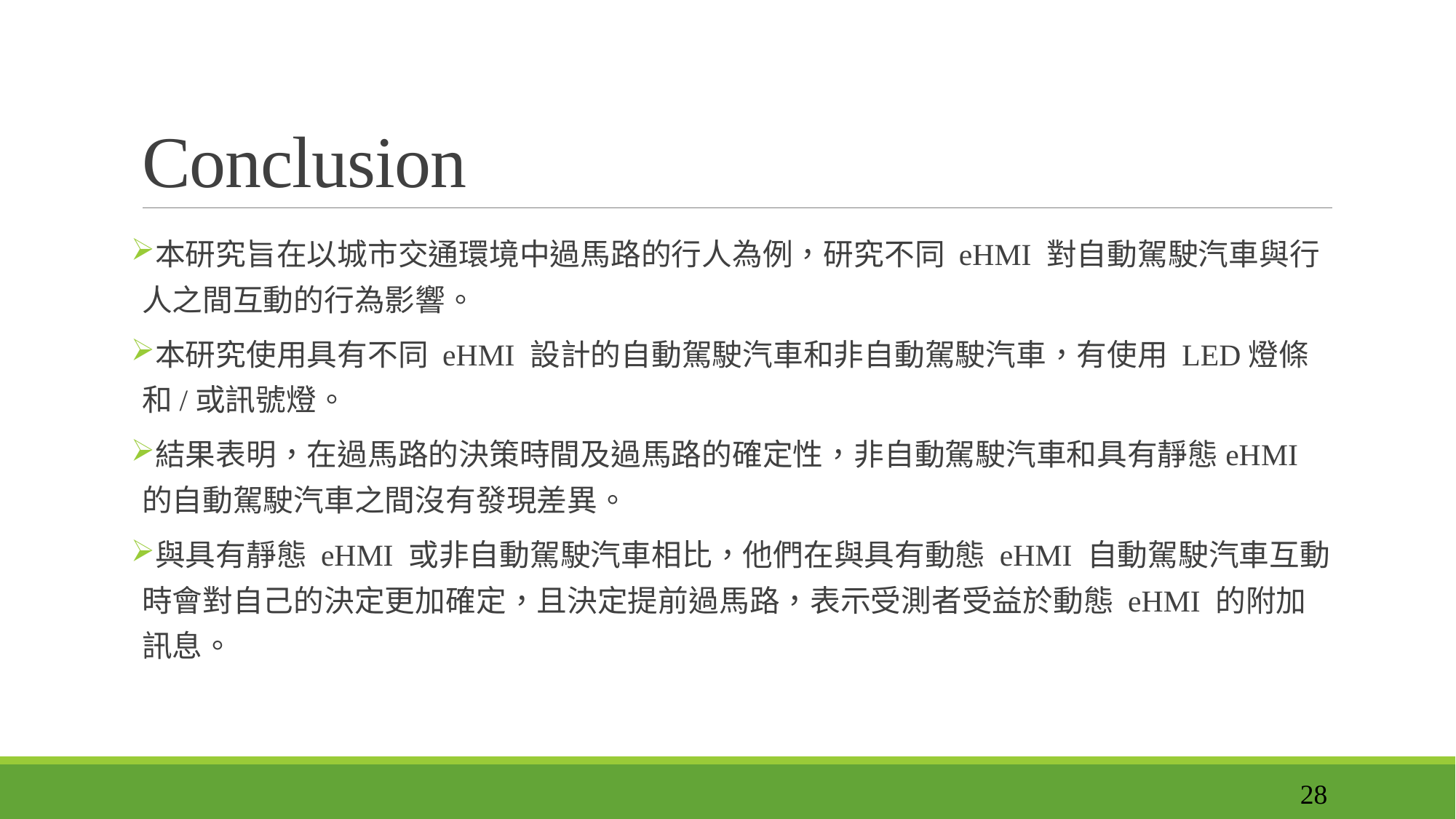

# Conclusion
本研究旨在以城市交通環境中過馬路的行人為例，研究不同 eHMI 對自動駕駛汽車與行人之間互動的行為影響。
本研究使用具有不同 eHMI 設計的自動駕駛汽車和非自動駕駛汽車，有使用 LED燈條和/或訊號燈。
結果表明，在過馬路的決策時間及過馬路的確定性，非自動駕駛汽車和具有靜態eHMI的自動駕駛汽車之間沒有發現差異。
與具有靜態 eHMI 或非自動駕駛汽車相比，他們在與具有動態 eHMI 自動駕駛汽車互動時會對自己的決定更加確定，且決定提前過馬路，表示受測者受益於動態 eHMI 的附加訊息。

28